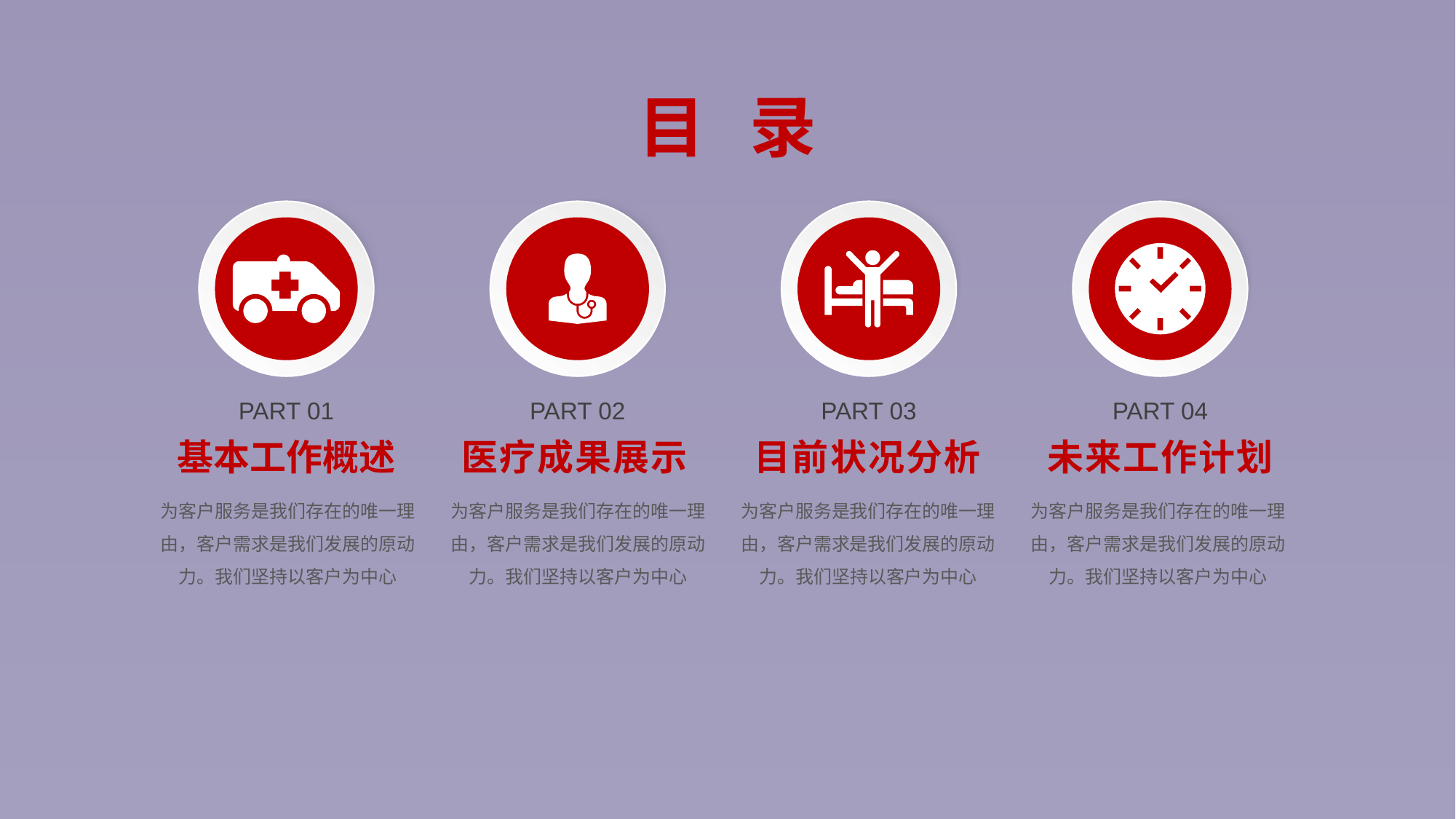

目   录

PART 01
PART 02
PART 03
PART 04
基本工作概述
医疗成果展示
目前状况分析
未来工作计划
为客户服务是我们存在的唯一理由，客户需求是我们发展的原动力。我们坚持以客户为中心
为客户服务是我们存在的唯一理由，客户需求是我们发展的原动力。我们坚持以客户为中心
为客户服务是我们存在的唯一理由，客户需求是我们发展的原动力。我们坚持以客户为中心
为客户服务是我们存在的唯一理由，客户需求是我们发展的原动力。我们坚持以客户为中心